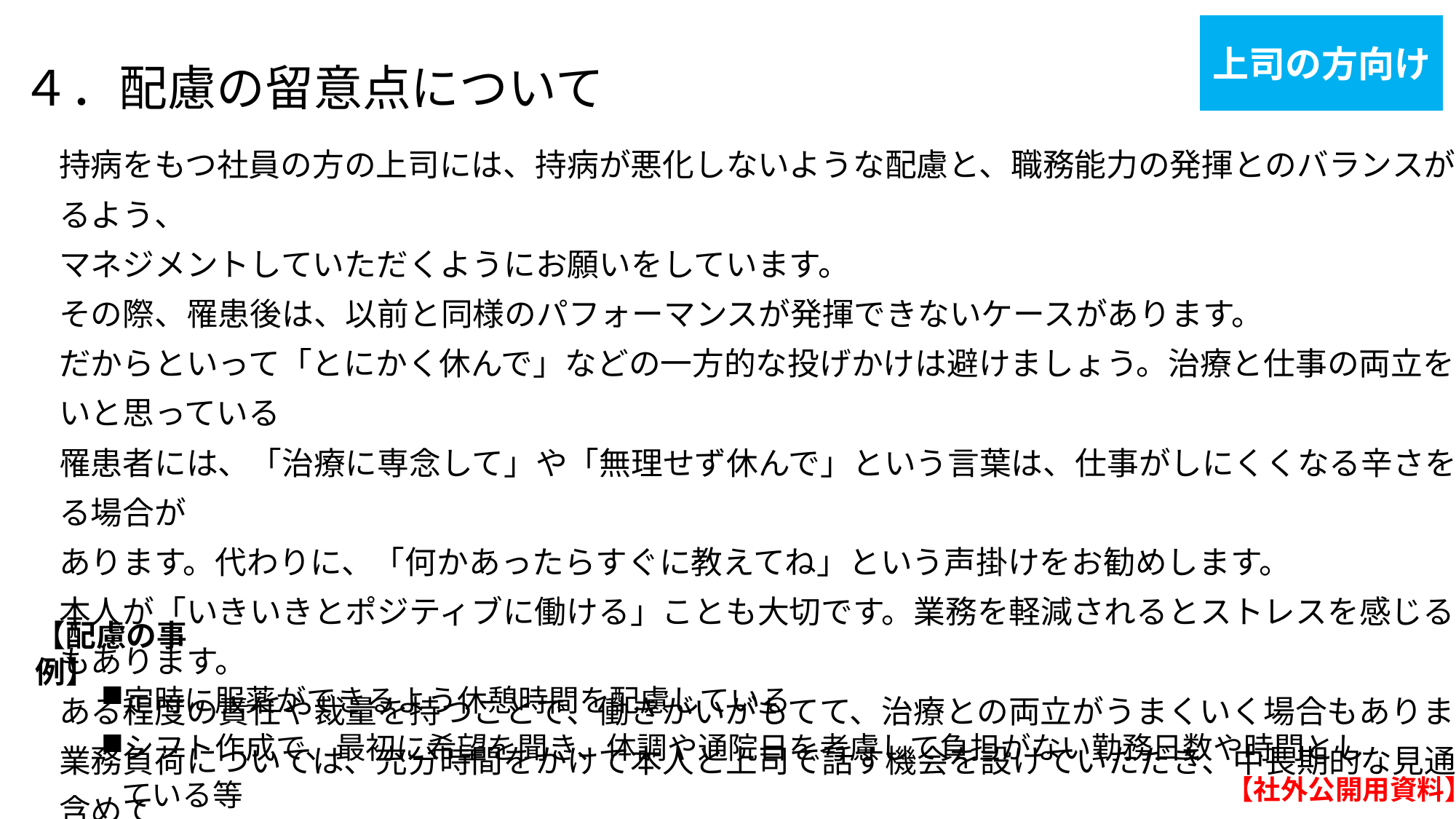

上司の方向け
４．配慮の留意点について
持病をもつ社員の方の上司には、持病が悪化しないような配慮と、職務能力の発揮とのバランスが取れるよう、
マネジメントしていただくようにお願いをしています。
その際、罹患後は、以前と同様のパフォーマンスが発揮できないケースがあります。
だからといって「とにかく休んで」などの一方的な投げかけは避けましょう。治療と仕事の両立をしたいと思っている
罹患者には、「治療に専念して」や「無理せず休んで」という言葉は、仕事がしにくくなる辛さを感じる場合が
あります。代わりに、「何かあったらすぐに教えてね」という声掛けをお勧めします。
本人が「いきいきとポジティブに働ける」ことも大切です。業務を軽減されるとストレスを感じる場合もあります。
ある程度の責任や裁量を持つことで、働きがいがもてて、治療との両立がうまくいく場合もあります。
業務負荷については、充分時間をかけて本人と上司で話す機会を設けていただき、中長期的な見通しも含めて
同意がとれるように対応をお願いします。
【配慮の事例】
定時に服薬ができるよう休憩時間を配慮している
シフト作成で、最初に希望を聞き、体調や通院日を考慮して負担がない勤務日数や時間としている等
【社外公開用資料】